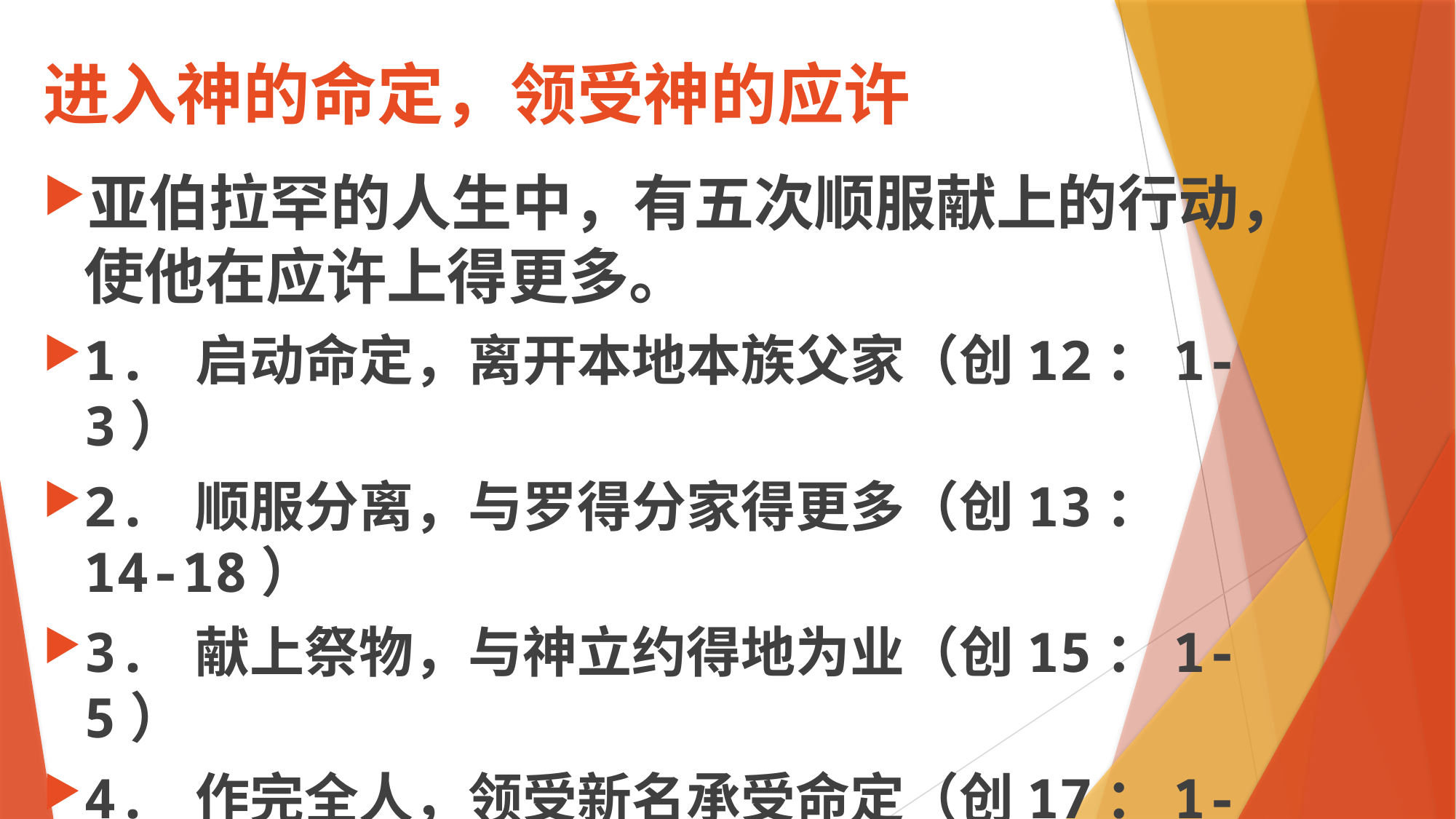

# 进入神的命定，领受神的应许
亚伯拉罕的人生中，有五次顺服献上的行动，使他在应许上得更多。
1. 启动命定，离开本地本族父家（创12：1-3）
2. 顺服分离，与罗得分家得更多（创13：14-18）
3. 献上祭物，与神立约得地为业（创15：1-5）
4. 作完全人，领受新名承受命定（创17：1-14）
5. 献上以撒，一无所有样样都有（创22：1-18）